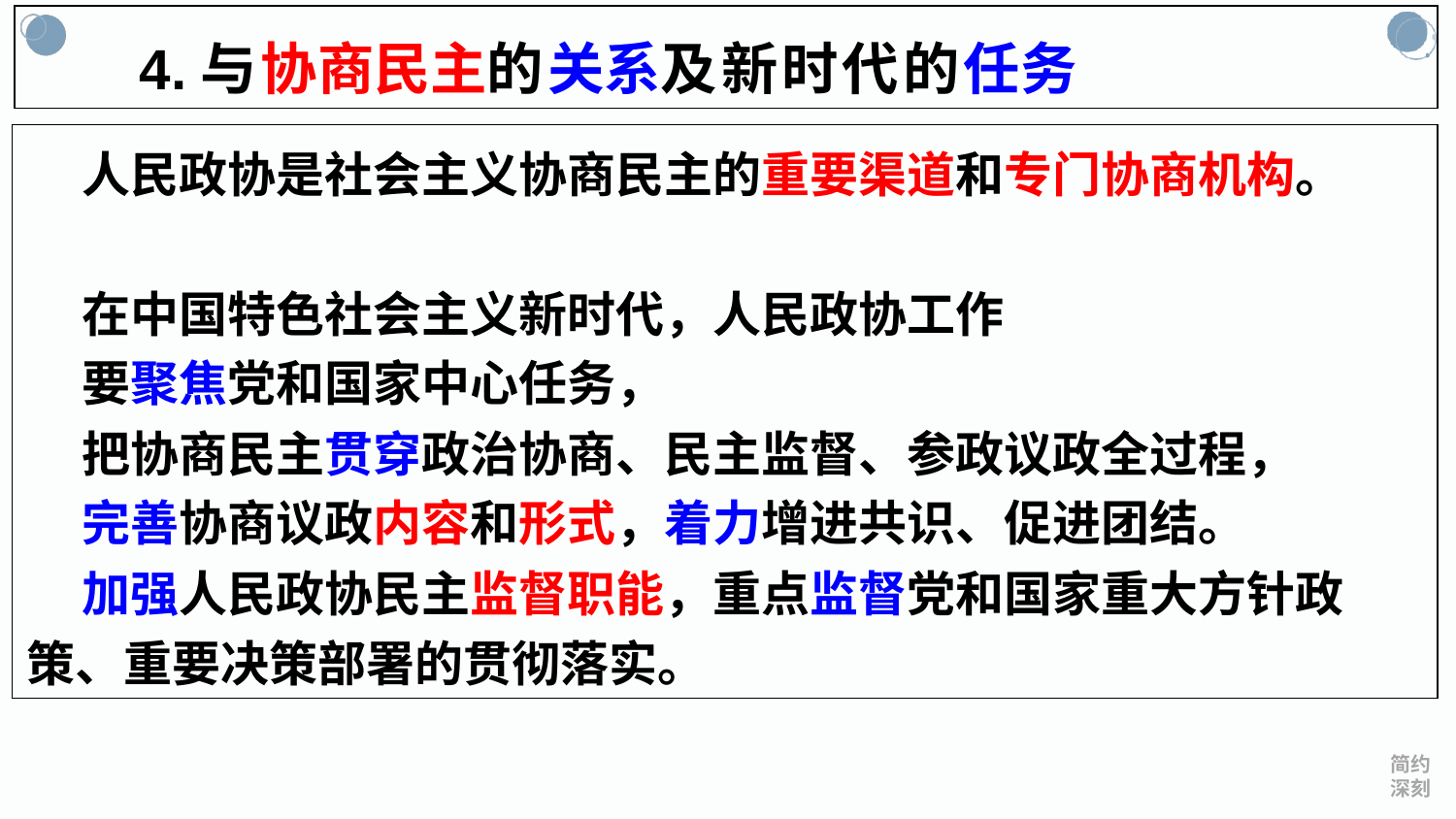

4.与协商民主的关系及新时代的任务
    人民政协是社会主义协商民主的重要渠道和专门协商机构。

    在中国特色社会主义新时代，人民政协工作
    要聚焦党和国家中心任务，
    把协商民主贯穿政治协商、民主监督、参政议政全过程，
    完善协商议政内容和形式，着力增进共识、促进团结。
    加强人民政协民主监督职能，重点监督党和国家重大方针政策、重要决策部署的贯彻落实。